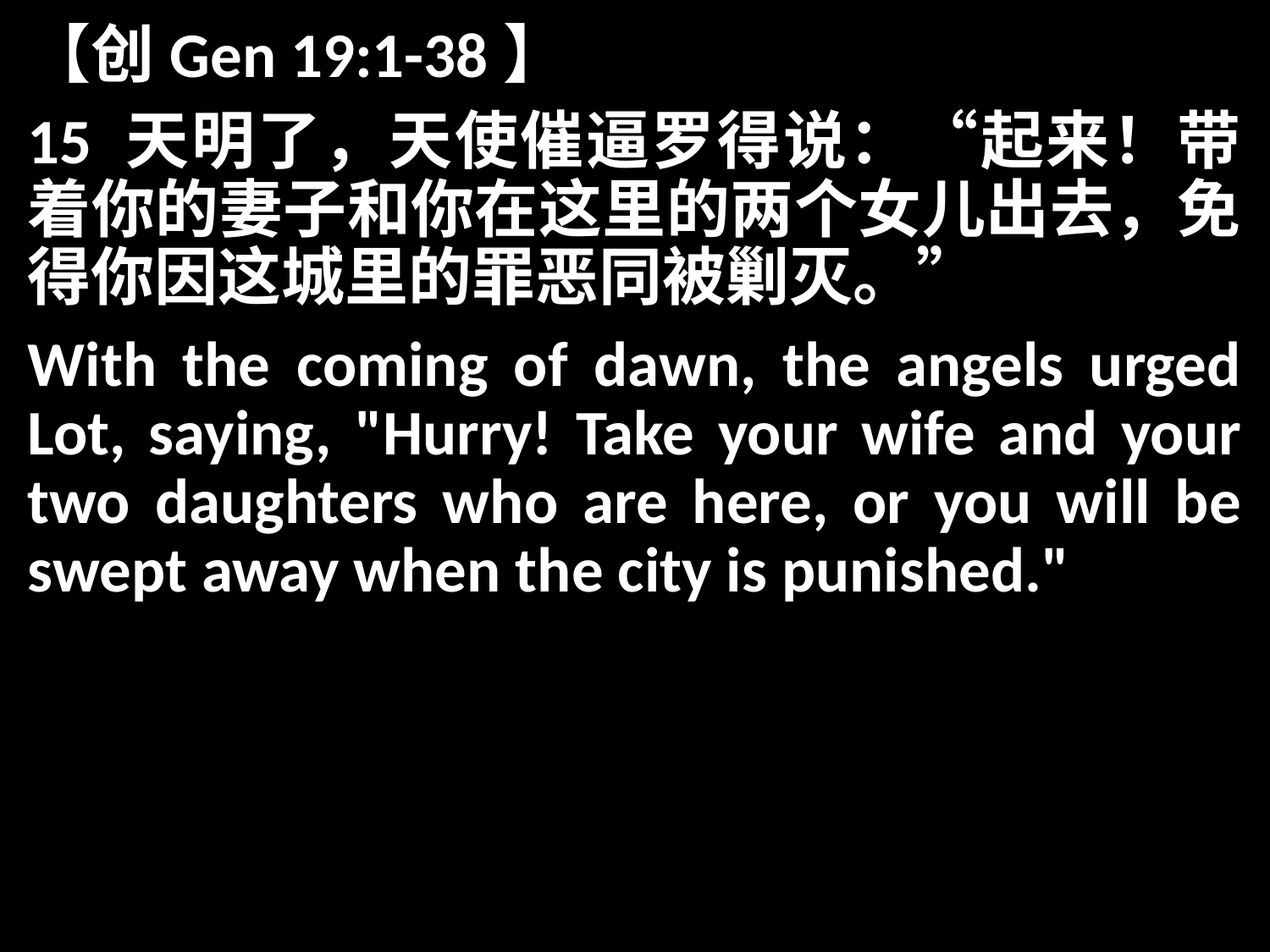

【创Gen 19:1-38】
15 天明了，天使催逼罗得说：“起来！带着你的妻子和你在这里的两个女儿出去，免得你因这城里的罪恶同被剿灭。”
With the coming of dawn, the angels urged Lot, saying, "Hurry! Take your wife and your two daughters who are here, or you will be swept away when the city is punished."